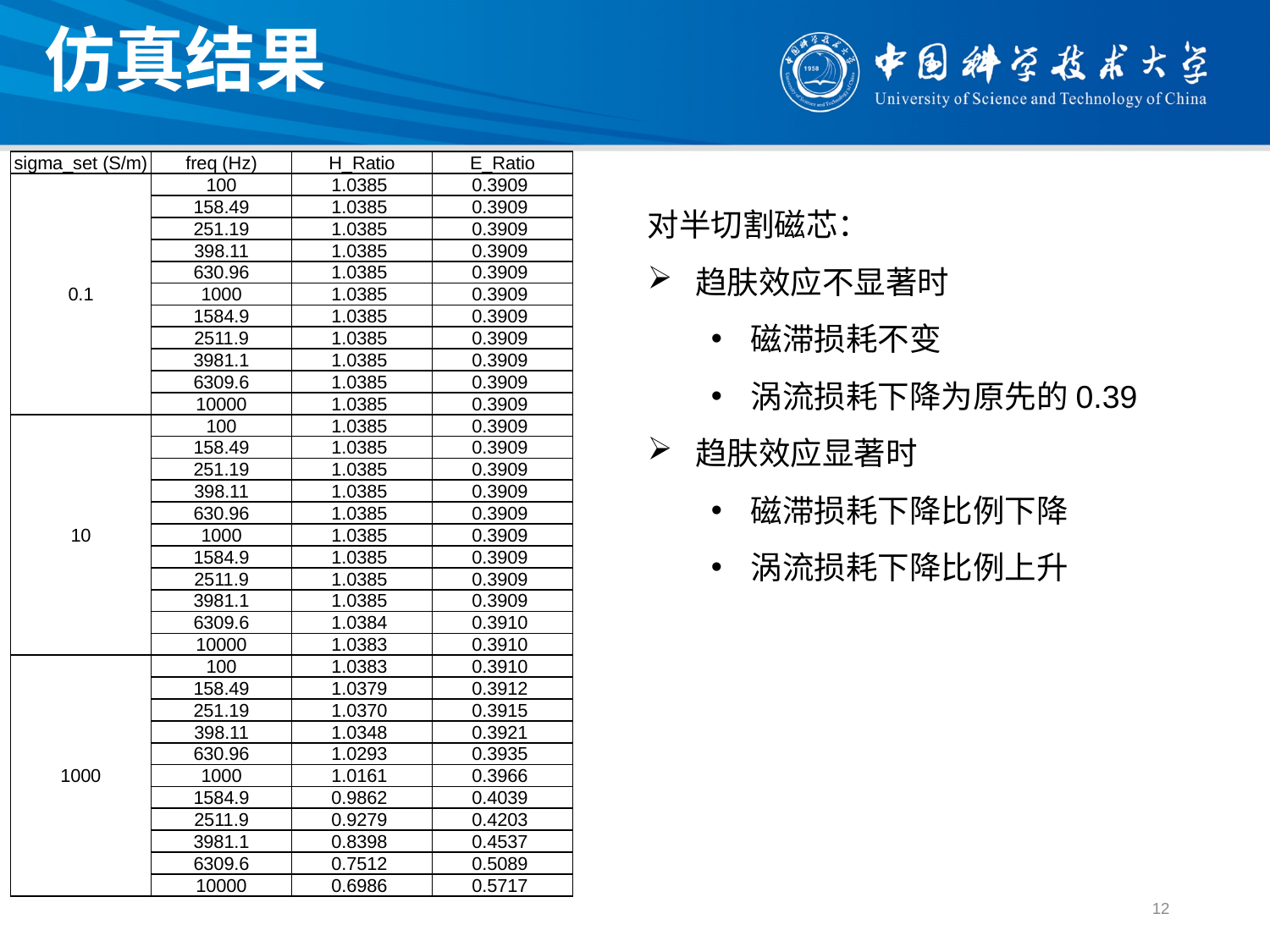

仿真结果
| sigma\_set (S/m) | freq (Hz) | H\_Ratio | E\_Ratio |
| --- | --- | --- | --- |
| 0.1 | 100 | 1.0385 | 0.3909 |
| 0.1 | 158.49 | 1.0385 | 0.3909 |
| 0.1 | 251.19 | 1.0385 | 0.3909 |
| 0.1 | 398.11 | 1.0385 | 0.3909 |
| 0.1 | 630.96 | 1.0385 | 0.3909 |
| 0.1 | 1000 | 1.0385 | 0.3909 |
| 0.1 | 1584.9 | 1.0385 | 0.3909 |
| 0.1 | 2511.9 | 1.0385 | 0.3909 |
| 0.1 | 3981.1 | 1.0385 | 0.3909 |
| 0.1 | 6309.6 | 1.0385 | 0.3909 |
| 0.1 | 10000 | 1.0385 | 0.3909 |
| 10 | 100 | 1.0385 | 0.3909 |
|  | 158.49 | 1.0385 | 0.3909 |
|  | 251.19 | 1.0385 | 0.3909 |
|  | 398.11 | 1.0385 | 0.3909 |
|  | 630.96 | 1.0385 | 0.3909 |
|  | 1000 | 1.0385 | 0.3909 |
|  | 1584.9 | 1.0385 | 0.3909 |
|  | 2511.9 | 1.0385 | 0.3909 |
|  | 3981.1 | 1.0385 | 0.3909 |
|  | 6309.6 | 1.0384 | 0.3910 |
|  | 10000 | 1.0383 | 0.3910 |
| 1000 | 100 | 1.0383 | 0.3910 |
|  | 158.49 | 1.0379 | 0.3912 |
|  | 251.19 | 1.0370 | 0.3915 |
|  | 398.11 | 1.0348 | 0.3921 |
|  | 630.96 | 1.0293 | 0.3935 |
|  | 1000 | 1.0161 | 0.3966 |
|  | 1584.9 | 0.9862 | 0.4039 |
|  | 2511.9 | 0.9279 | 0.4203 |
|  | 3981.1 | 0.8398 | 0.4537 |
|  | 6309.6 | 0.7512 | 0.5089 |
|  | 10000 | 0.6986 | 0.5717 |
对半切割磁芯：
趋肤效应不显著时
磁滞损耗不变
涡流损耗下降为原先的0.39
趋肤效应显著时
磁滞损耗下降比例下降
涡流损耗下降比例上升
12